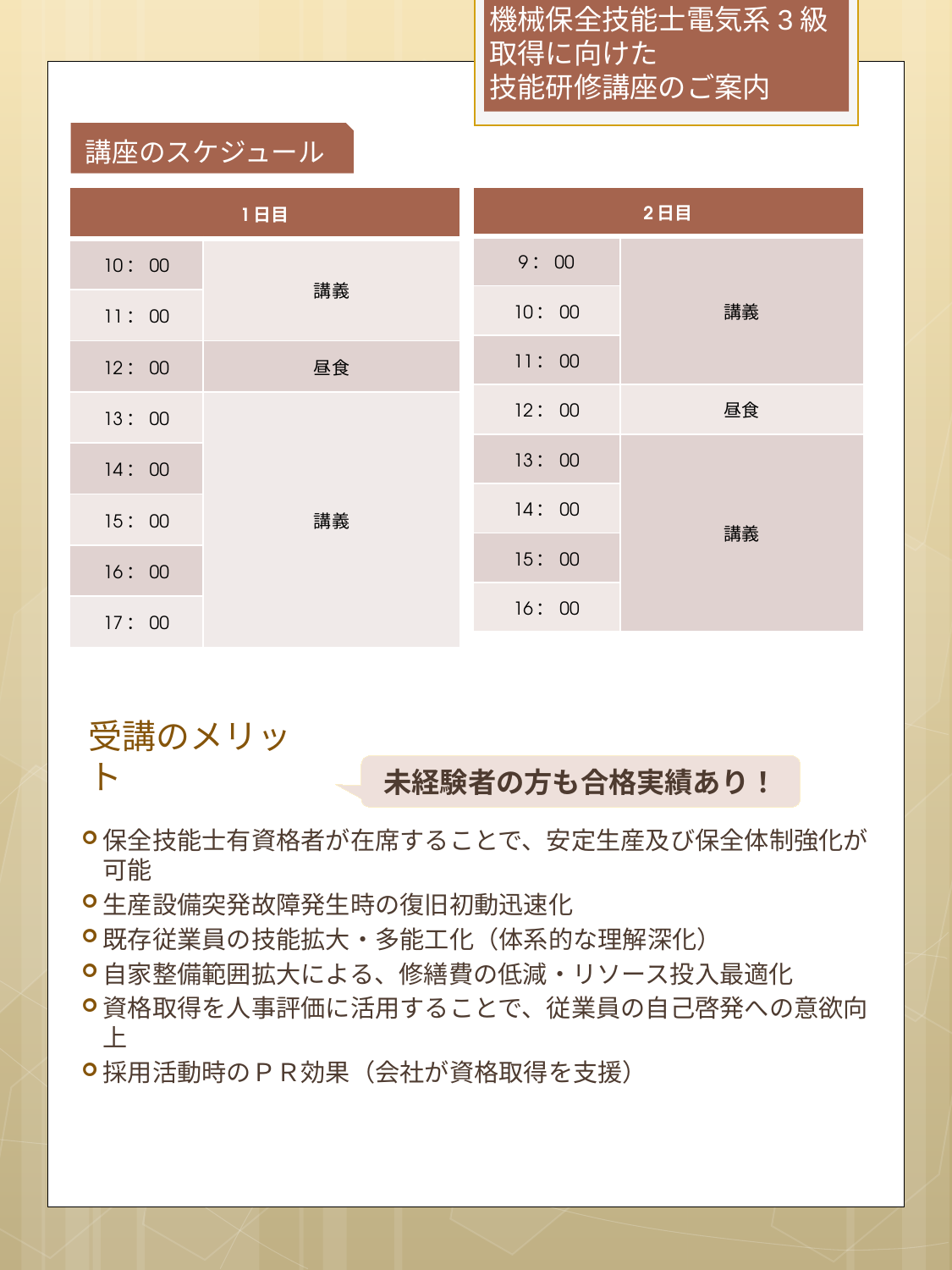

機械保全技能士電気系3級
取得に向けた
技能研修講座のご案内
講座のスケジュール

| 1日目 |  |
| --- | --- |
| 10：00 | 講義 |
| 11：00 |  |
| 12：00 | 昼食 |
| 13：00 | 講義 |
| 14：00 |  |
| 15：00 |  |
| 16：00 |  |
| 17：00 |  |
| 2日目 |  |
| --- | --- |
| 9：00 | 講義 |
| 10：00 |  |
| 11：00 |  |
| 12：00 | 昼食 |
| 13：00 | 講義 |
| 14：00 |  |
| 15：00 |  |
| 16：00 |  |
受講のメリット
未経験者の方も合格実績あり！
保全技能士有資格者が在席することで、安定生産及び保全体制強化が可能
生産設備突発故障発生時の復旧初動迅速化
既存従業員の技能拡大・多能工化（体系的な理解深化）
自家整備範囲拡大による、修繕費の低減・リソース投入最適化
資格取得を人事評価に活用することで、従業員の自己啓発への意欲向上
採用活動時のＰＲ効果（会社が資格取得を支援）